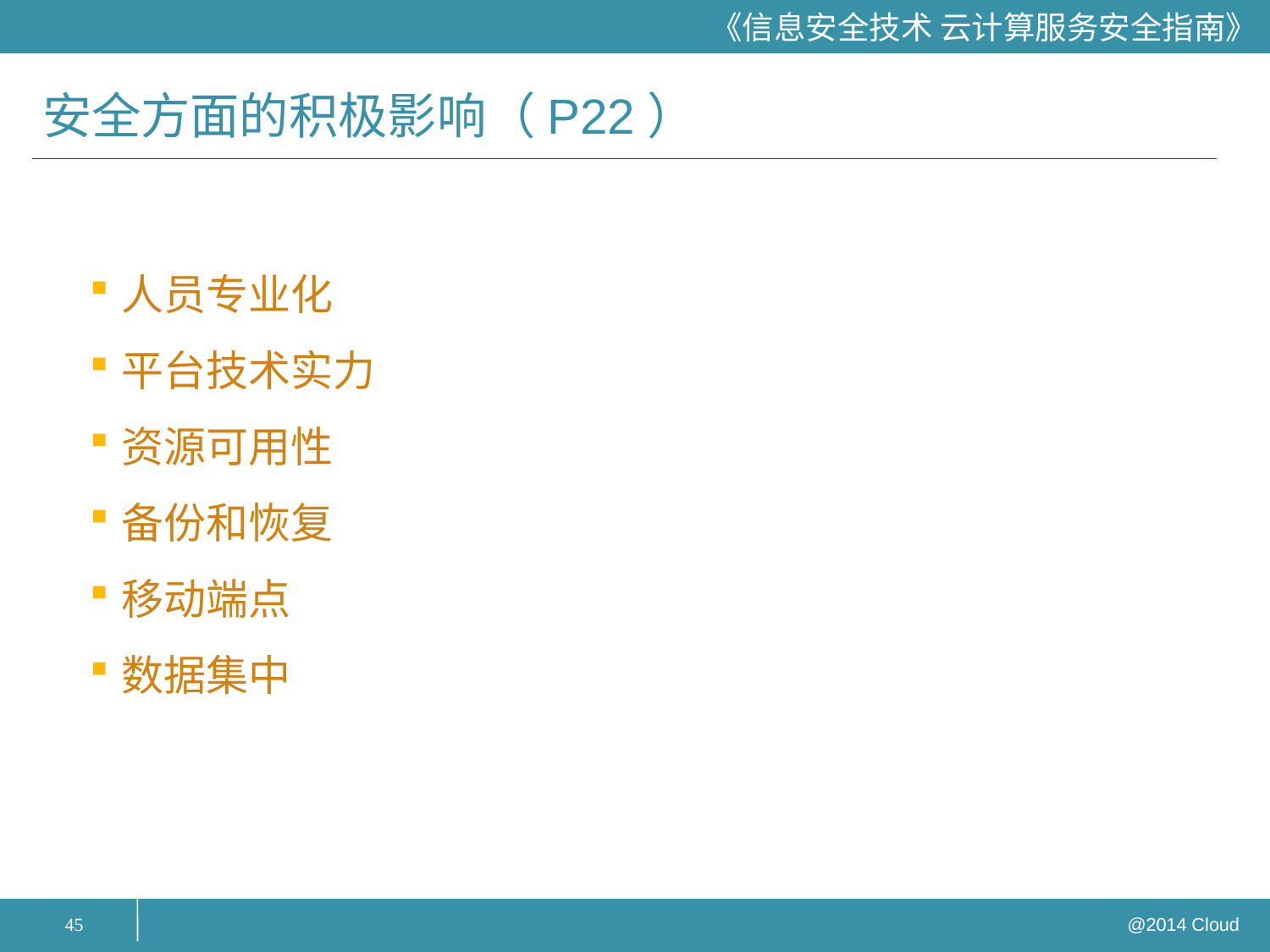

# 安全方面的积极影响（P22）
人员专业化
平台技术实力
资源可用性
备份和恢复
移动端点
数据集中
45